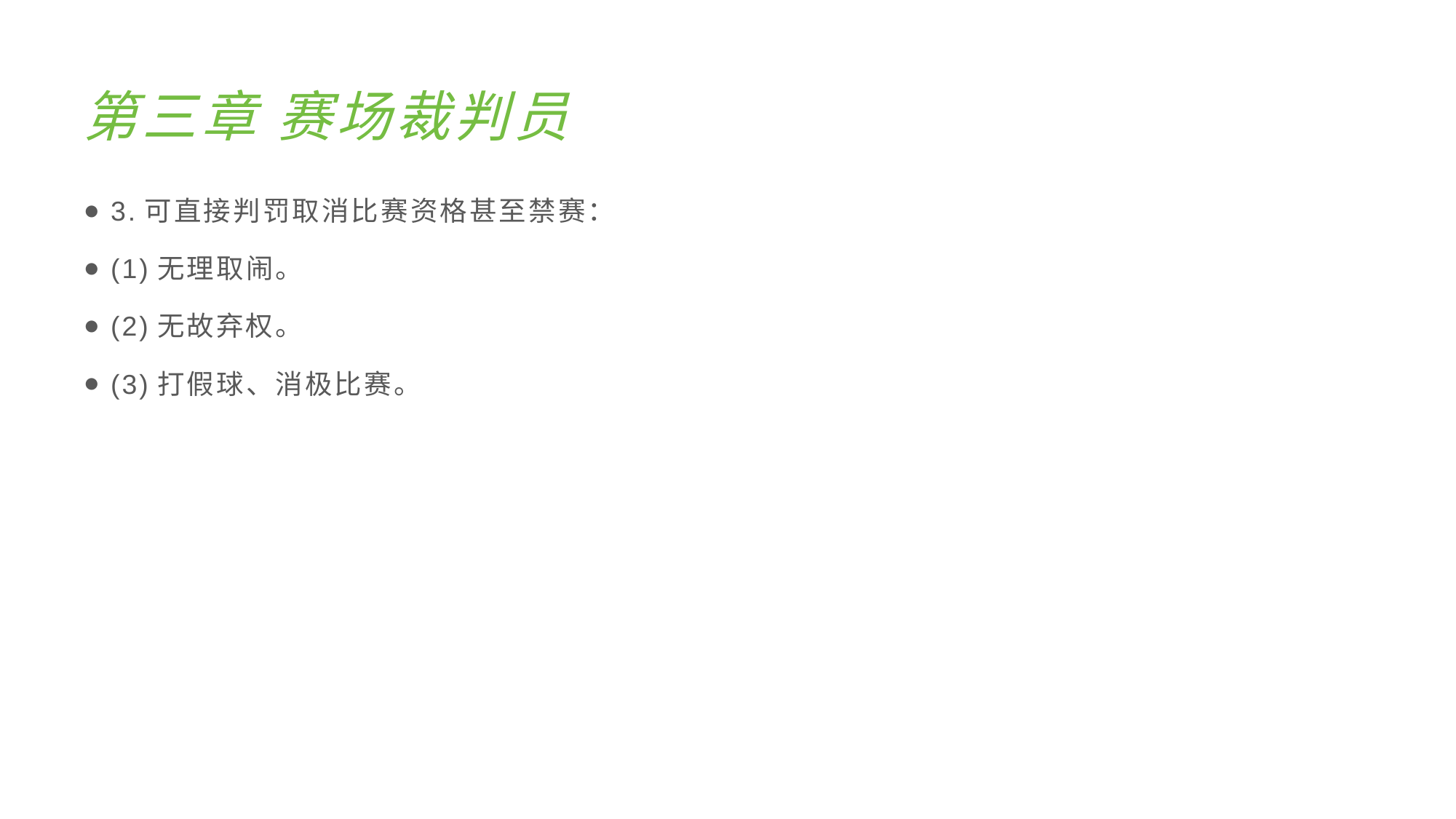

# 第三章 赛场裁判员
3.可直接判罚取消比赛资格甚至禁赛：
(1)无理取闹。
(2)无故弃权。
(3)打假球、消极比赛。